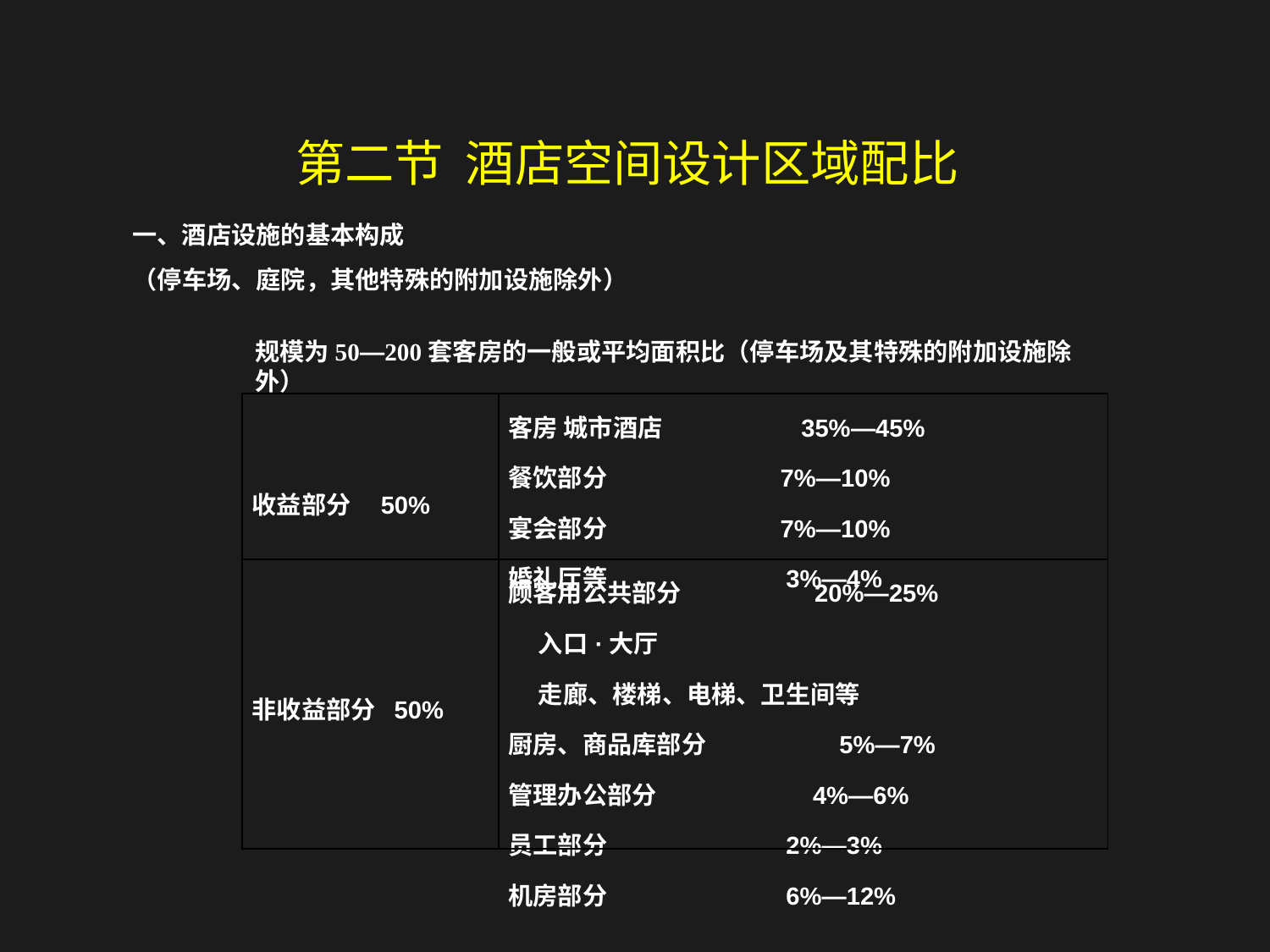

第二节  酒店空间设计区域配比
一、酒店设施的基本构成
（停车场、庭院，其他特殊的附加设施除外）
规模为50—200套客房的一般或平均面积比（停车场及其特殊的附加设施除外）
| 收益部分 50% | 客房 城市酒店 35%—45% 餐饮部分 7%—10% 宴会部分 7%—10% 婚礼厅等 3%—4% |
| --- | --- |
| 非收益部分 50% | 顾客用公共部分 20%—25% 入口·大厅 走廊、楼梯、电梯、卫生间等 厨房、商品库部分 5%—7% 管理办公部分 4%—6% 员工部分 2%—3% 机房部分 6%—12% |